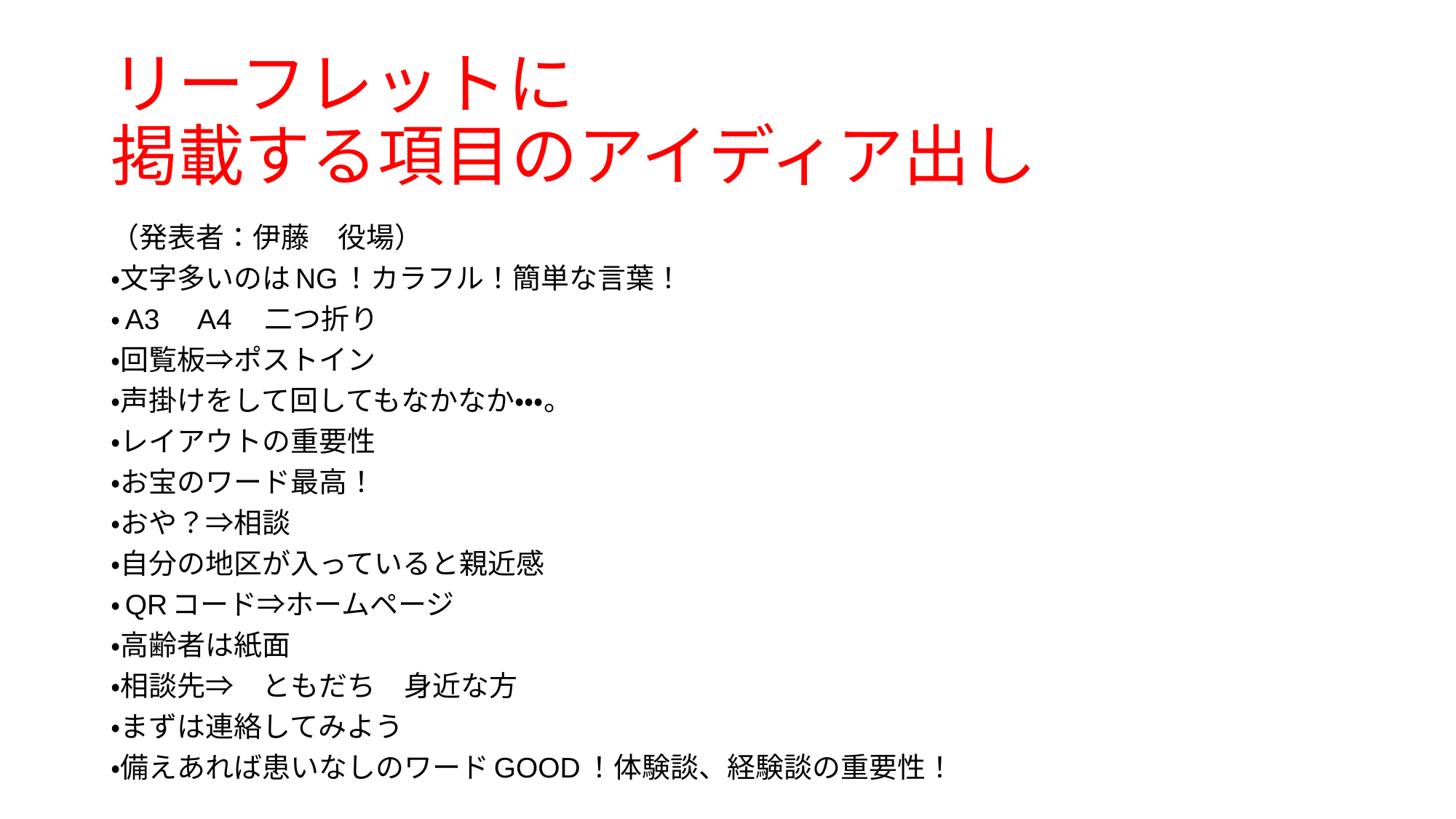

# リーフレットに 掲載する項目のアイディア出し
（発表者：伊藤　役場）
・文字多いのはNG！カラフル！簡単な言葉！
・A3　A4　二つ折り
・回覧板⇒ポストイン
・声掛けをして回してもなかなか・・・。
・レイアウトの重要性
・お宝のワード最高！
・おや？⇒相談
・自分の地区が入っていると親近感
・QRコード⇒ホームページ
・高齢者は紙面
・相談先⇒　ともだち　身近な方
・まずは連絡してみよう
・備えあれば患いなしのワードGOOD！体験談、経験談の重要性！